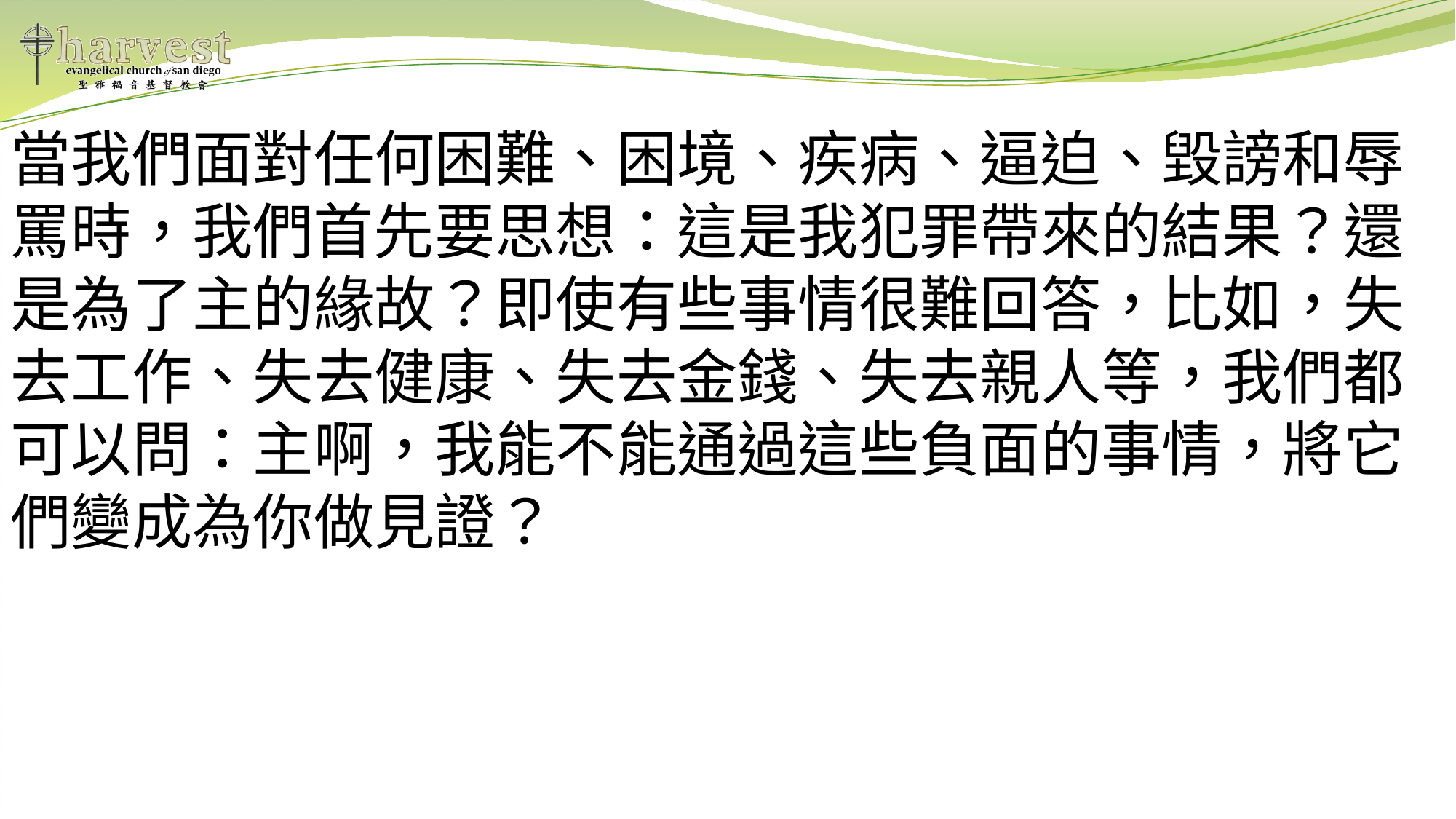

當我們面對任何困難、困境、疾病、逼迫、毀謗和辱罵時，我們首先要思想：這是我犯罪帶來的結果？還是為了主的緣故？即使有些事情很難回答，比如，失去工作、失去健康、失去金錢、失去親人等，我們都可以問：主啊，我能不能通過這些負面的事情，將它們變成為你做見證？

#